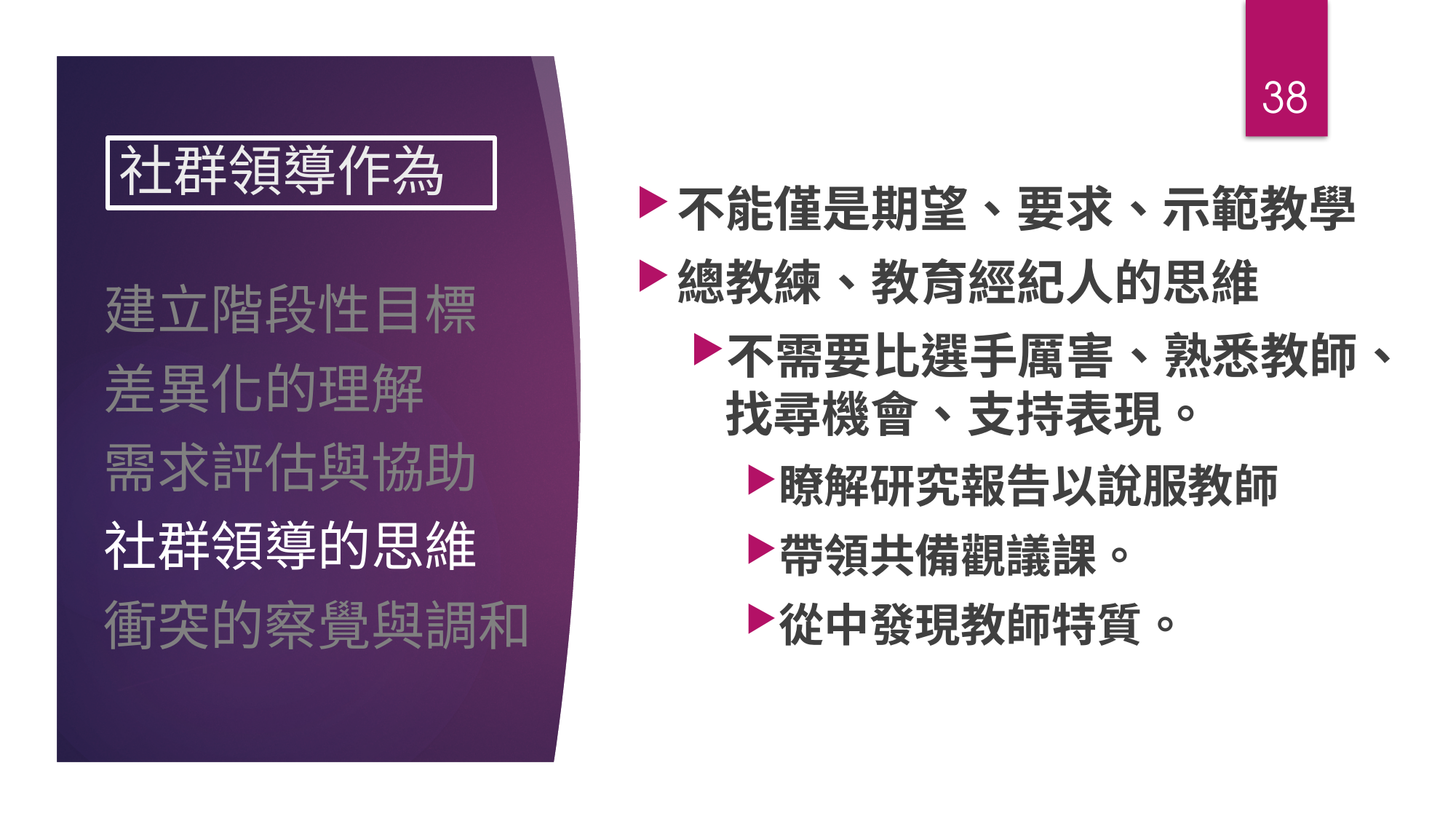

38
# 社群領導作為
不能僅是期望、要求、示範教學
總教練、教育經紀人的思維
不需要比選手厲害、熟悉教師、找尋機會、支持表現。
瞭解研究報告以說服教師
帶領共備觀議課。
從中發現教師特質。

建立階段性目標
差異化的理解
需求評估與協助
社群領導的思維
衝突的察覺與調和